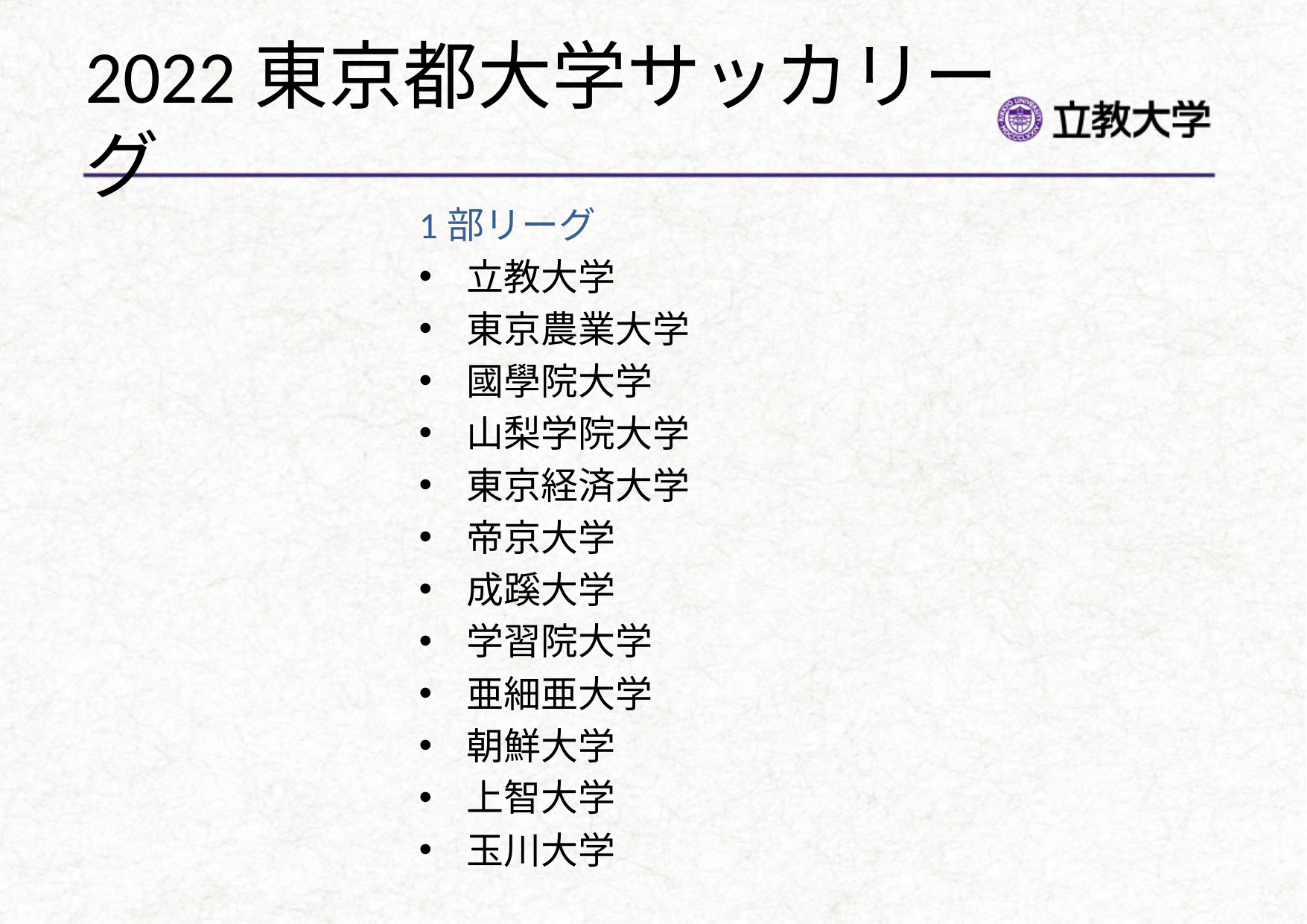

# 2022東京都大学サッカリーグ
1部リーグ
立教大学
東京農業大学
國學院大学
山梨学院大学
東京経済大学
帝京大学
成蹊大学
学習院大学
亜細亜大学
朝鮮大学
上智大学
玉川大学